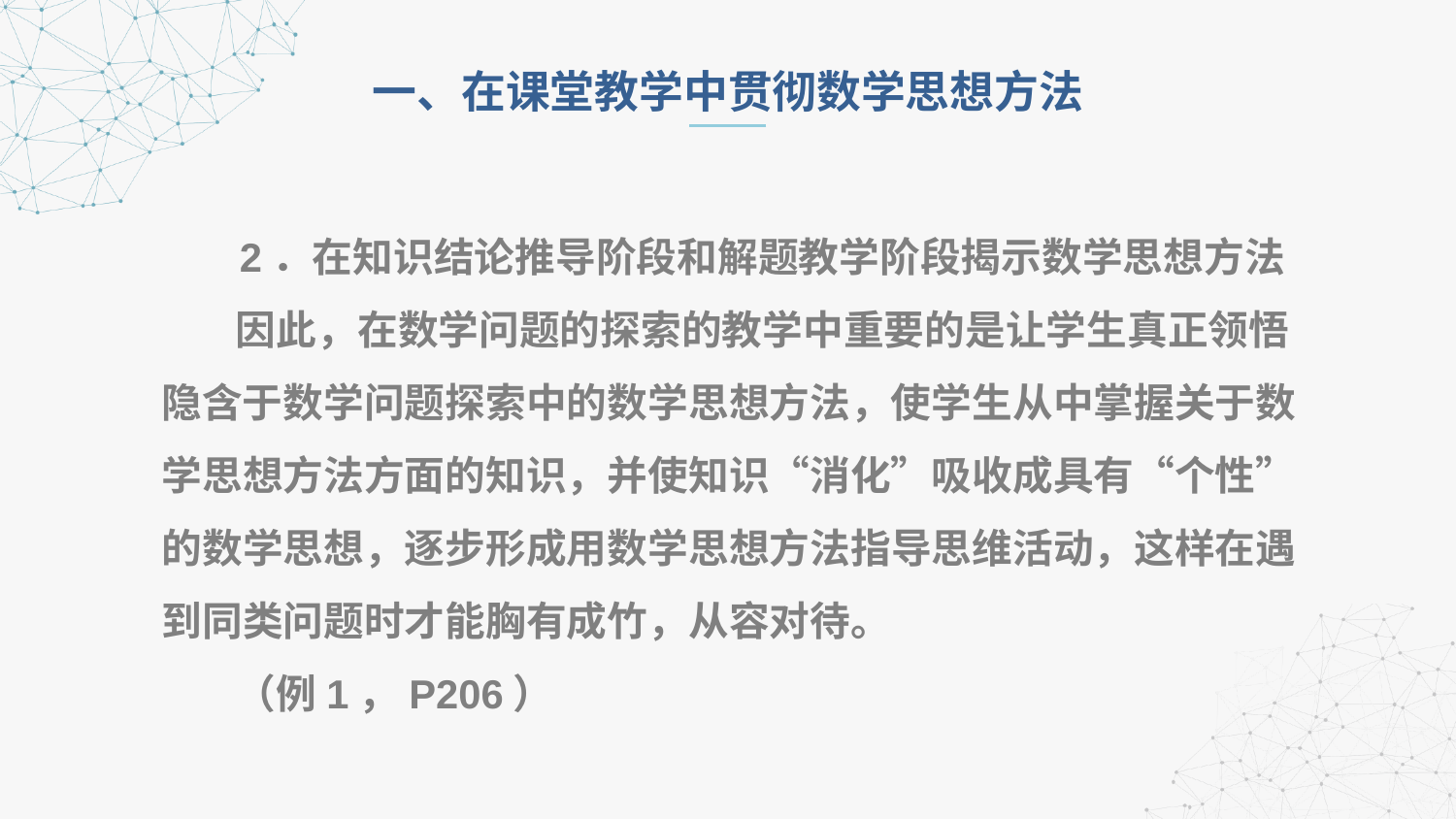

一、在课堂教学中贯彻数学思想方法
       2．在知识结论推导阶段和解题教学阶段揭示数学思想方法
       因此，在数学问题的探索的教学中重要的是让学生真正领悟隐含于数学问题探索中的数学思想方法，使学生从中掌握关于数学思想方法方面的知识，并使知识“消化”吸收成具有“个性”的数学思想，逐步形成用数学思想方法指导思维活动，这样在遇到同类问题时才能胸有成竹，从容对待。
       （例1，P206）